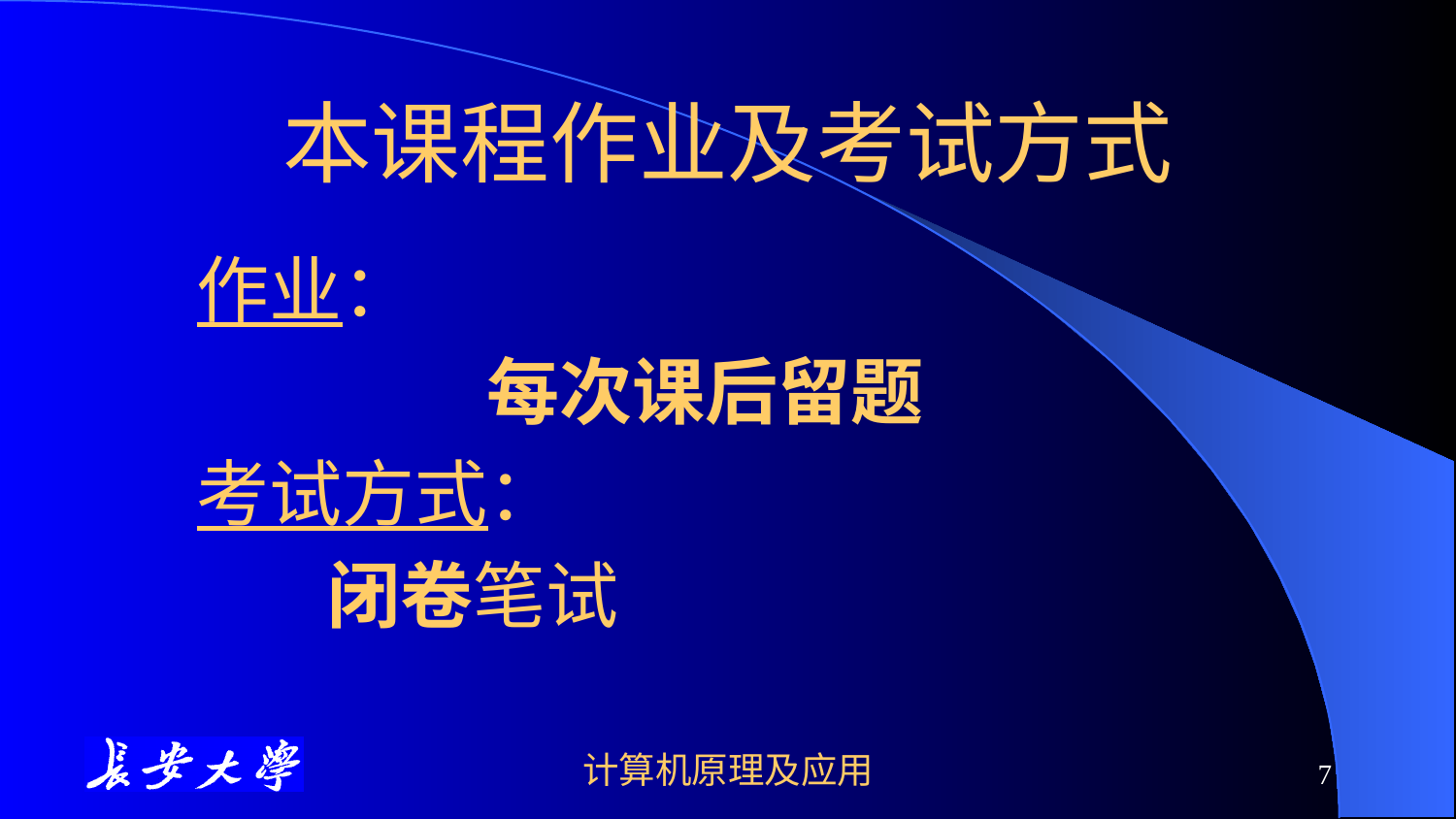

# 本课程作业及考试方式
作业：
		     每次课后留题
考试方式：
       闭卷笔试
计算机原理及应用
7